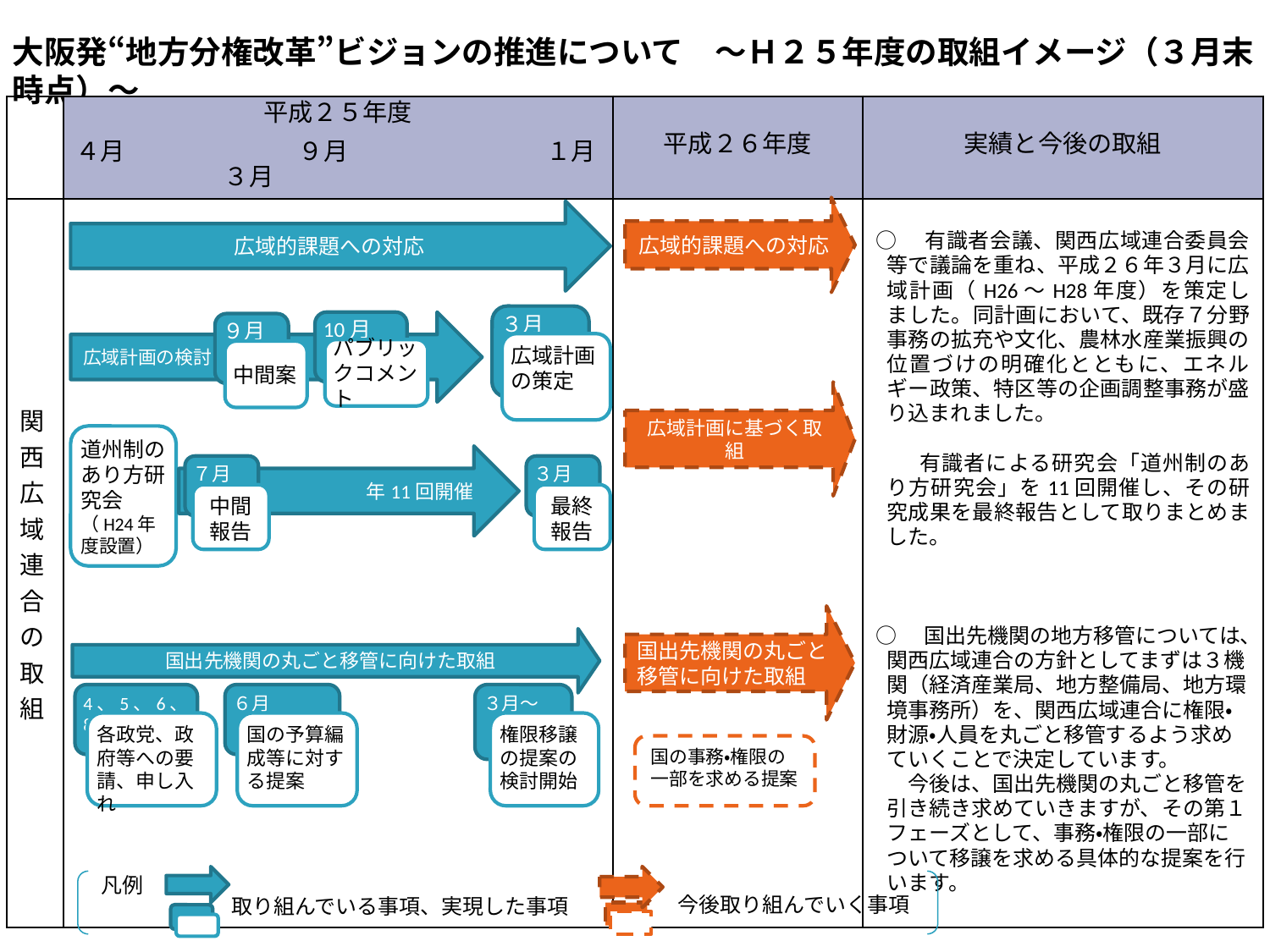

大阪発“地方分権改革”ビジョンの推進について　～Ｈ２５年度の取組イメージ（３月末時点）～
|  | 平成２５年度 | 平成２６年度 | 実績と今後の取組 |
| --- | --- | --- | --- |
|  | ４月　　　　　　　９月　　　　　　　　１月　　　　　　３月 |  |  |
| 関西広域連合の取組 |  |  | ○　有識者会議、関西広域連合委員会等で議論を重ね、平成２６年３月に広域計画（H26～H28年度）を策定しました。同計画において、既存７分野事務の拡充や文化、農林水産業振興の位置づけの明確化とともに、エネルギー政策、特区等の企画調整事務が盛り込まれました。 　　有識者による研究会「道州制のあり方研究会」を11回開催し、その研究成果を最終報告として取りまとめました。 ○　国出先機関の地方移管については、関西広域連合の方針としてまずは３機関（経済産業局、地方整備局、地方環境事務所）を、関西広域連合に権限・財源・人員を丸ごと移管するよう求めていくことで決定しています。 　今後は、国出先機関の丸ごと移管を引き続き求めていきますが、その第１フェーズとして、事務・権限の一部について移譲を求める具体的な提案を行います。 |
広域的課題への対応
広域的課題への対応
３月
広域計画の検討
10月
９月
広域計画の策定

パブリックコメント
中間案
広域計画に基づく取組
道州制のあり方研究会
（H24年度設置）
　　　　　　　　　年11回開催
７月
３月
中間報告
最終報告
国出先機関の丸ごと移管に向けた取組
国出先機関の丸ごと移管に向けた取組
4、5、6、8月
６月
３月～
各政党、政府等への要請、申し入れ
国の予算編成等に対する提案
権限移譲の提案の検討開始

国の事務・権限の一部を求める提案
凡例

今後取り組んでいく事項
取り組んでいる事項、実現した事項